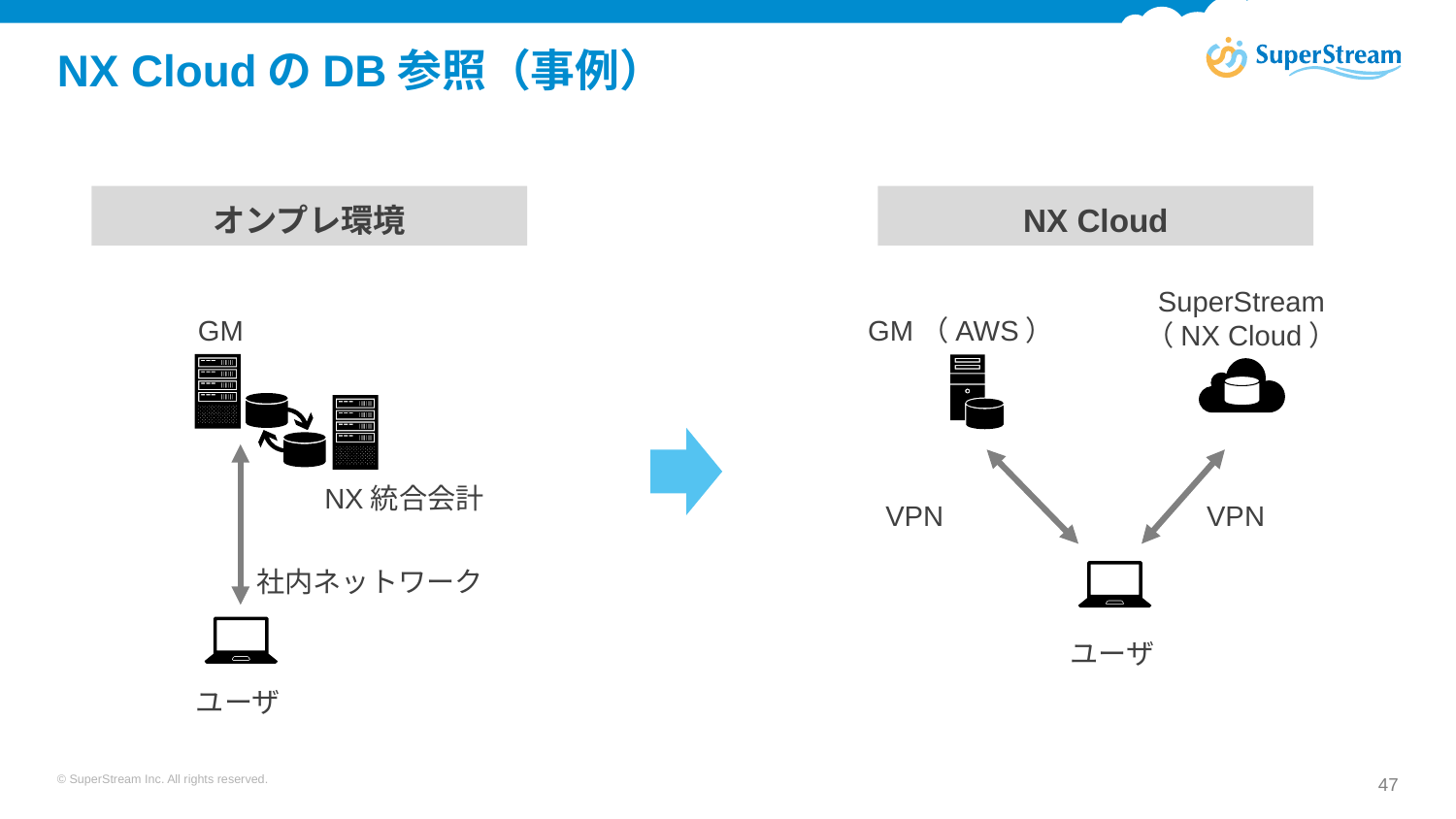

# NX CloudのDB参照（事例）
オンプレ環境
NX Cloud
SuperStream
（NX Cloud）
GM
GM（AWS）

NX統合会計
VPN
VPN

社内ネットワーク

ユーザ
ユーザ
© SuperStream Inc. All rights reserved.
47